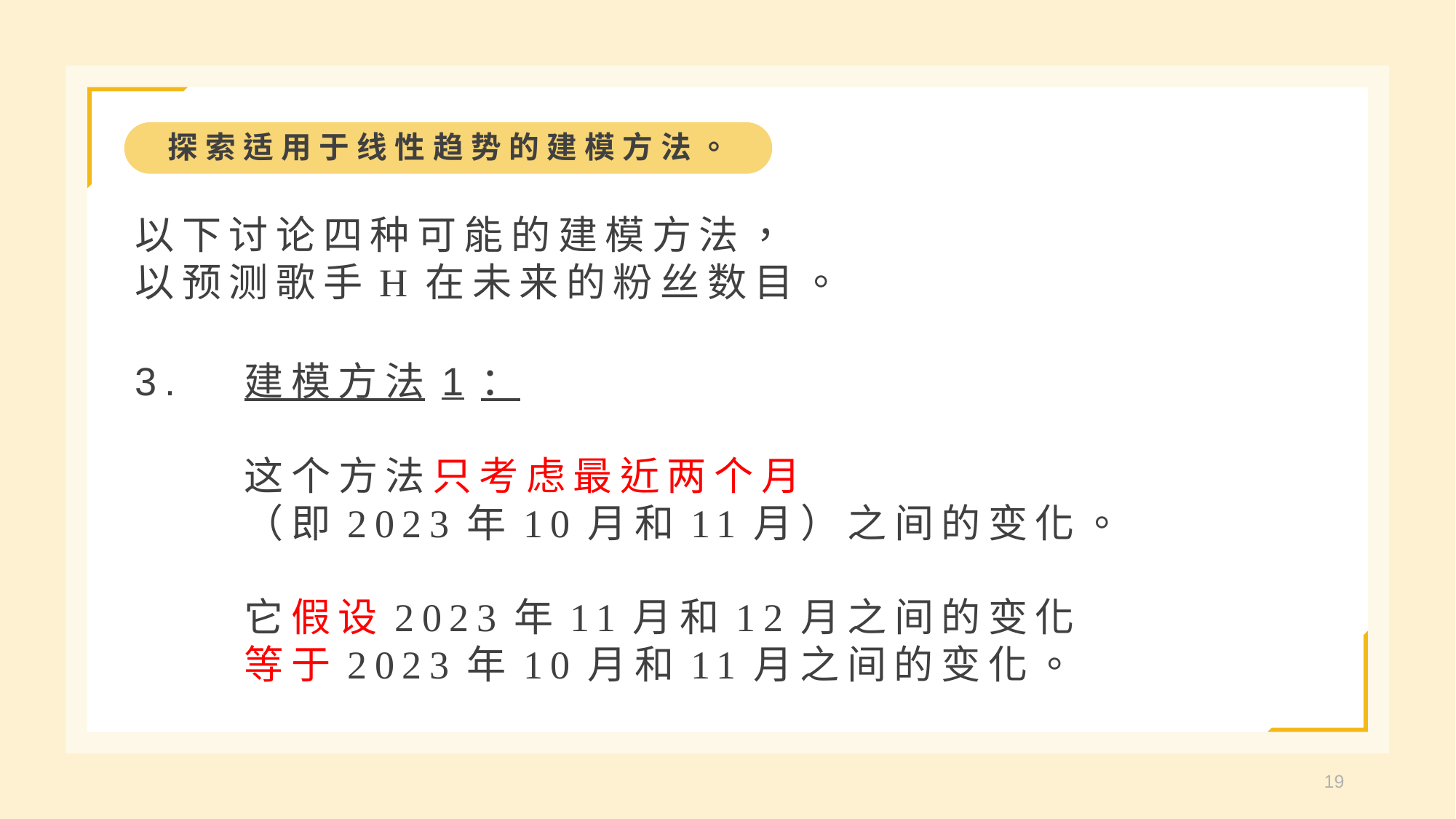

探索适用于线性趋势的建模方法。
以下讨论四种可能的建模方法，
以预测歌手H在未来的粉丝数目。
3.	建模方法1：

	这个方法只考虑最近两个月
	（即2023年10月和11月）之间的变化。

	它假设2023年11月和12月之间的变化
	等于2023年10月和11月之间的变化。
19